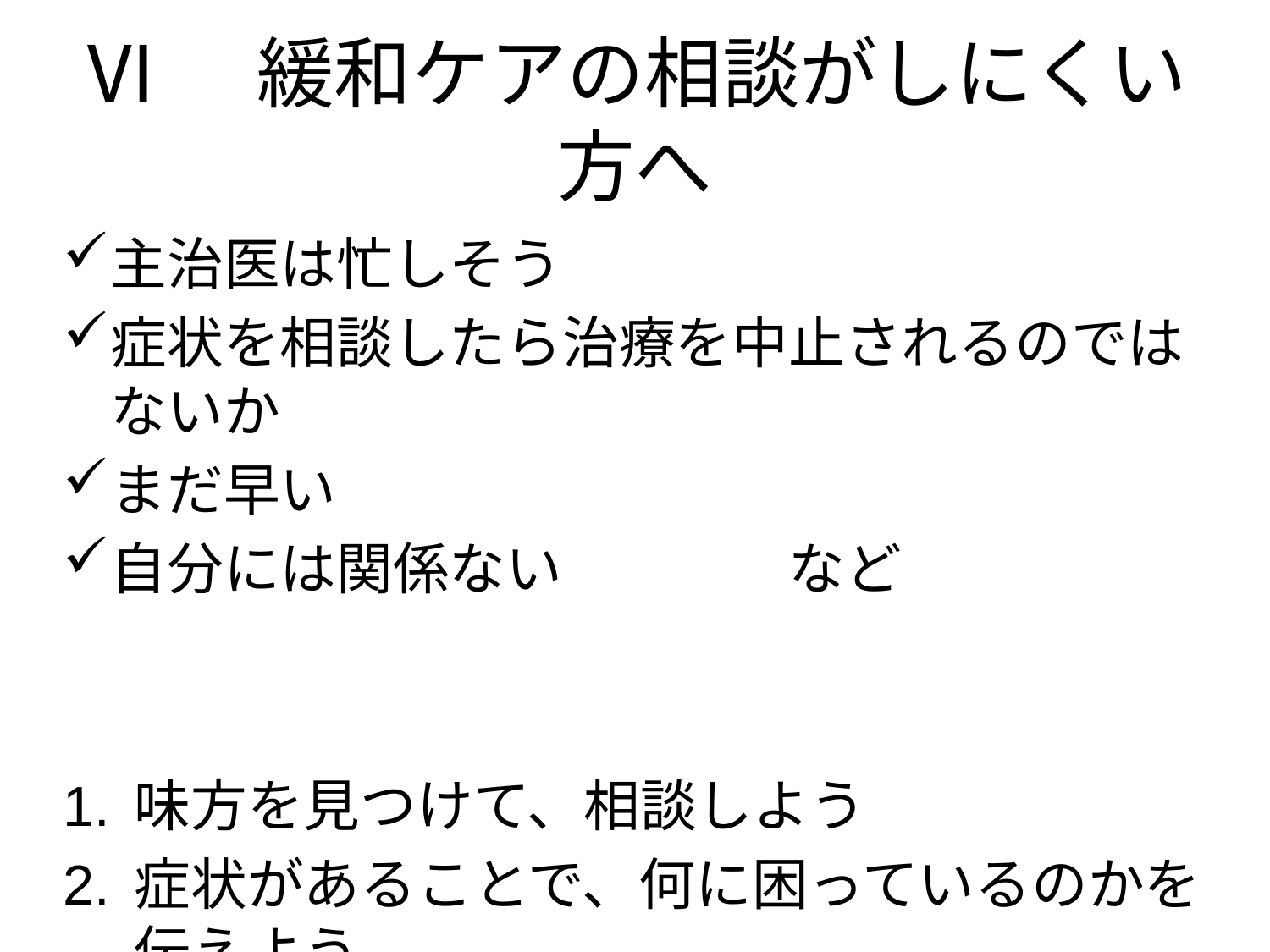

# Ⅵ　緩和ケアの相談がしにくい方へ
主治医は忙しそう
症状を相談したら治療を中止されるのではないか
まだ早い
自分には関係ない　　　　など

味方を見つけて、相談しよう
症状があることで、何に困っているのかを伝えよう